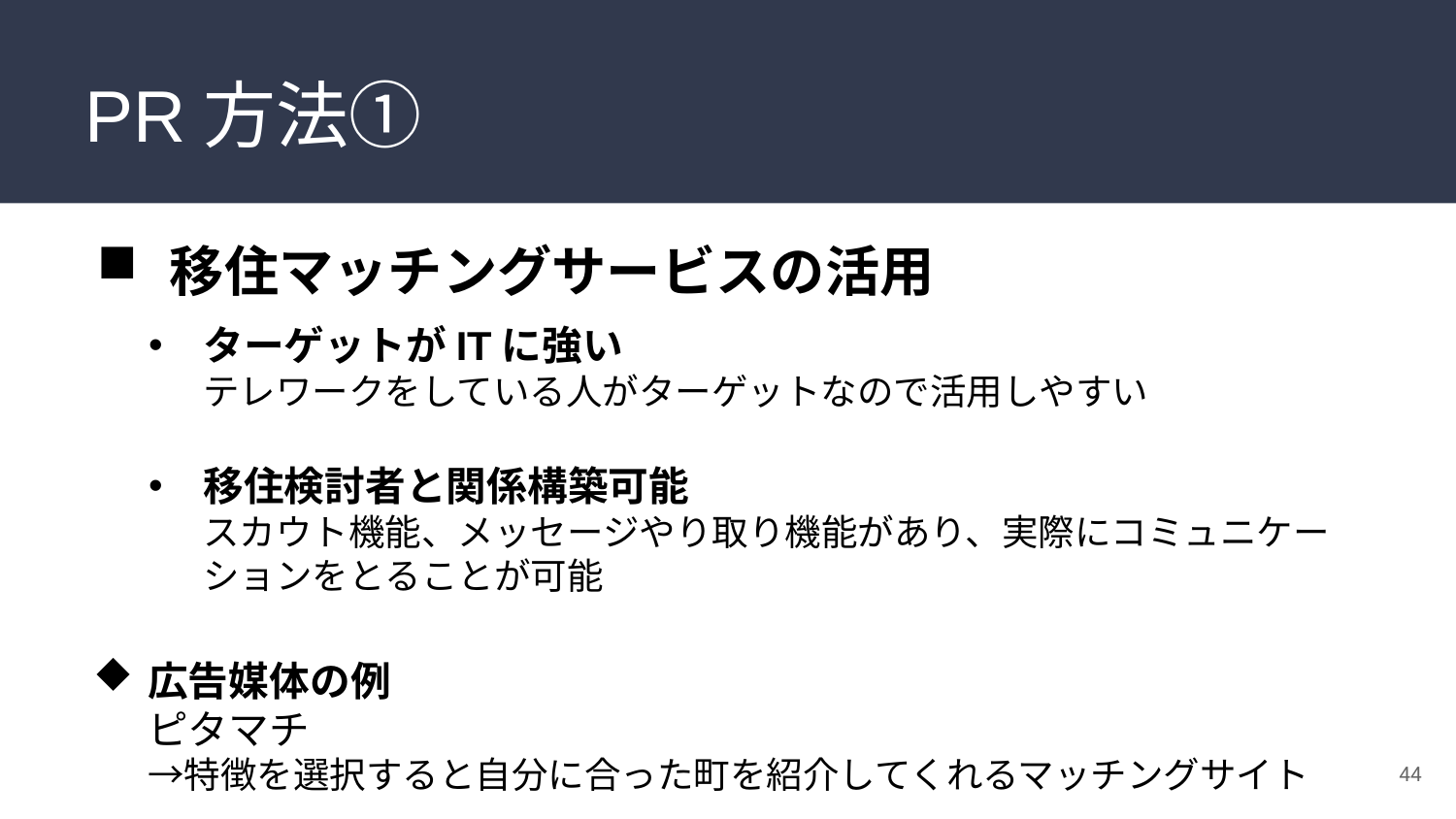

# PR方法➀
移住マッチングサービスの活用
ターゲットがITに強い
テレワークをしている人がターゲットなので活用しやすい

移住検討者と関係構築可能
スカウト機能、メッセージやり取り機能があり、実際にコミュニケーションをとることが可能
広告媒体の例
ピタマチ
→特徴を選択すると自分に合った町を紹介してくれるマッチングサイト
44